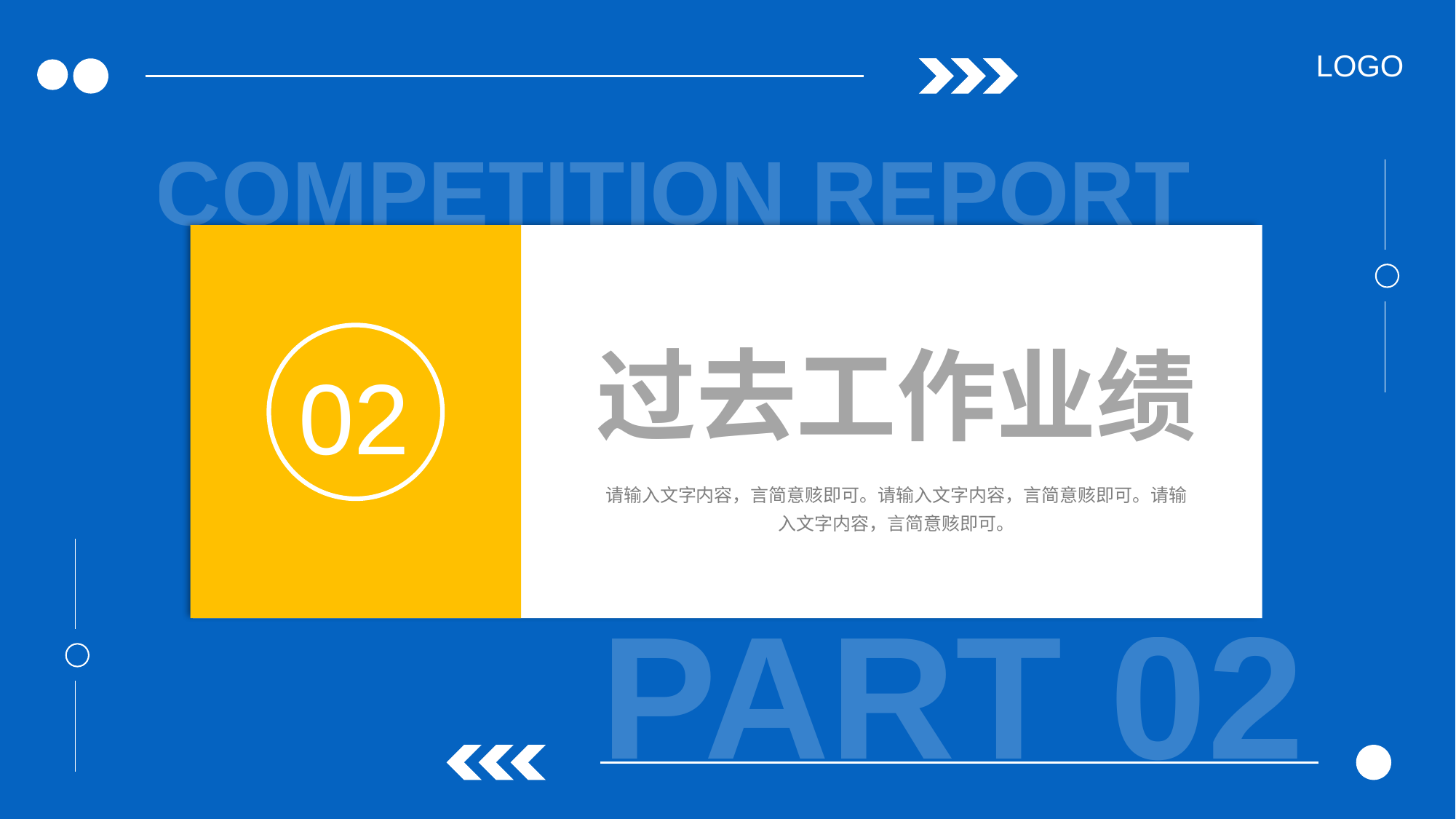

LOGO

COMPETITION REPORT

02
过去工作业绩
请输入文字内容，言简意赅即可。请输入文字内容，言简意赅即可。请输入文字内容，言简意赅即可。
PART 02